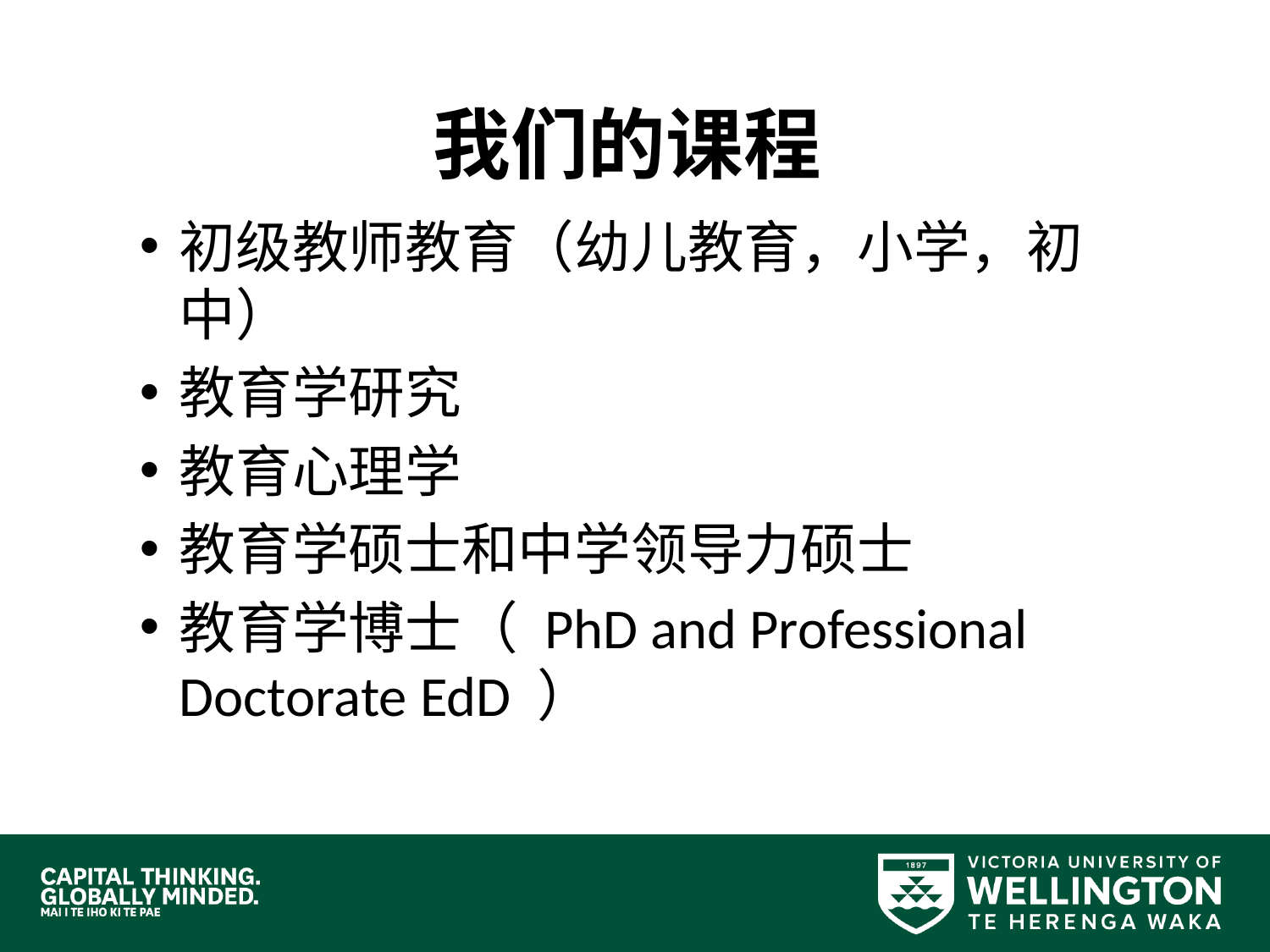

# 我们的课程
初级教师教育（幼儿教育，小学，初中）
教育学研究
教育心理学
教育学硕士和中学领导力硕士
教育学博士（ PhD and Professional Doctorate EdD ）